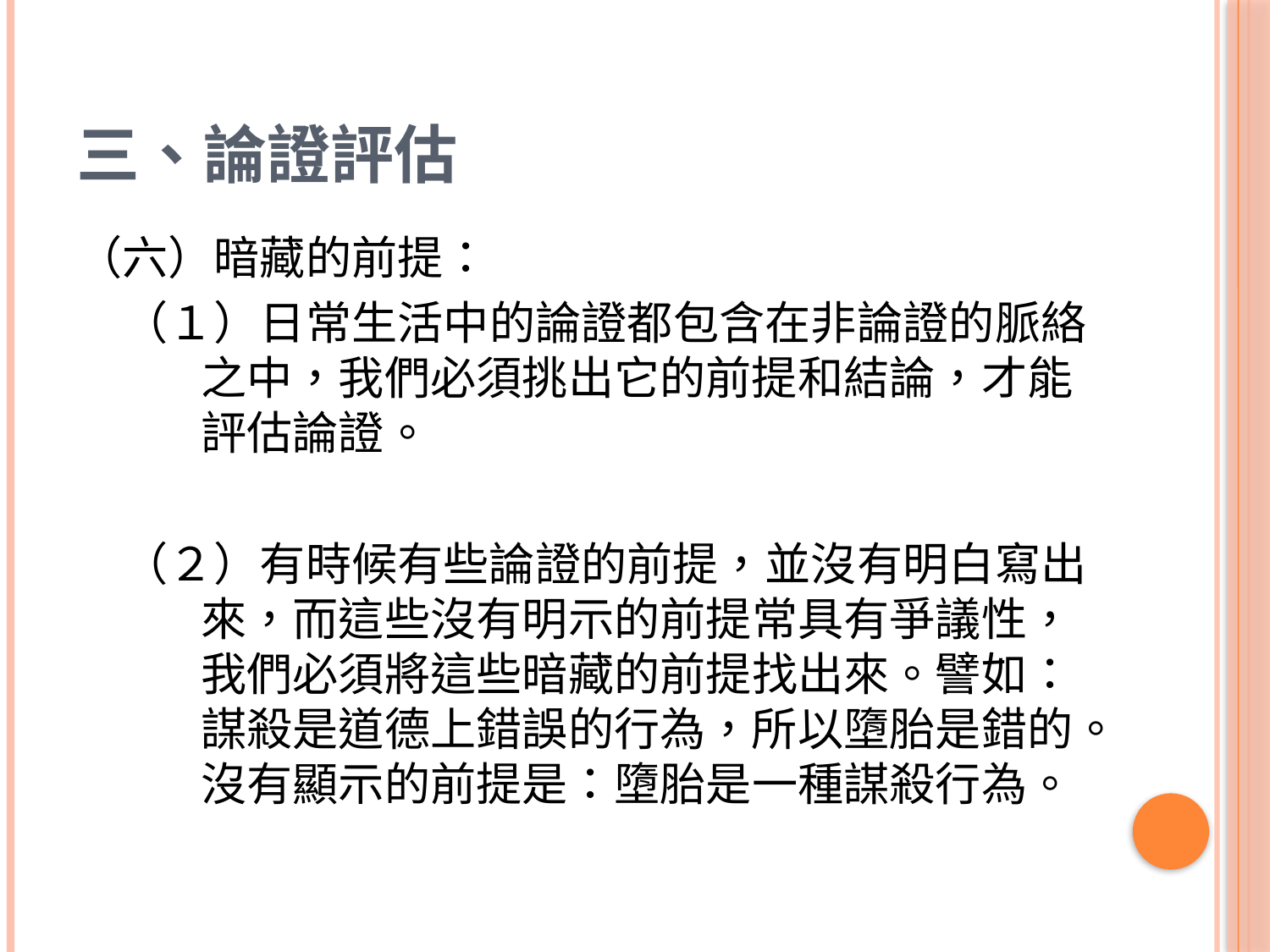

# 三、論證評估
（六）暗藏的前提：
　（１）日常生活中的論證都包含在非論證的脈絡之中，我們必須挑出它的前提和結論，才能評估論證。

　（２）有時候有些論證的前提，並沒有明白寫出來，而這些沒有明示的前提常具有爭議性，我們必須將這些暗藏的前提找出來。譬如：謀殺是道德上錯誤的行為，所以墮胎是錯的。沒有顯示的前提是：墮胎是一種謀殺行為。